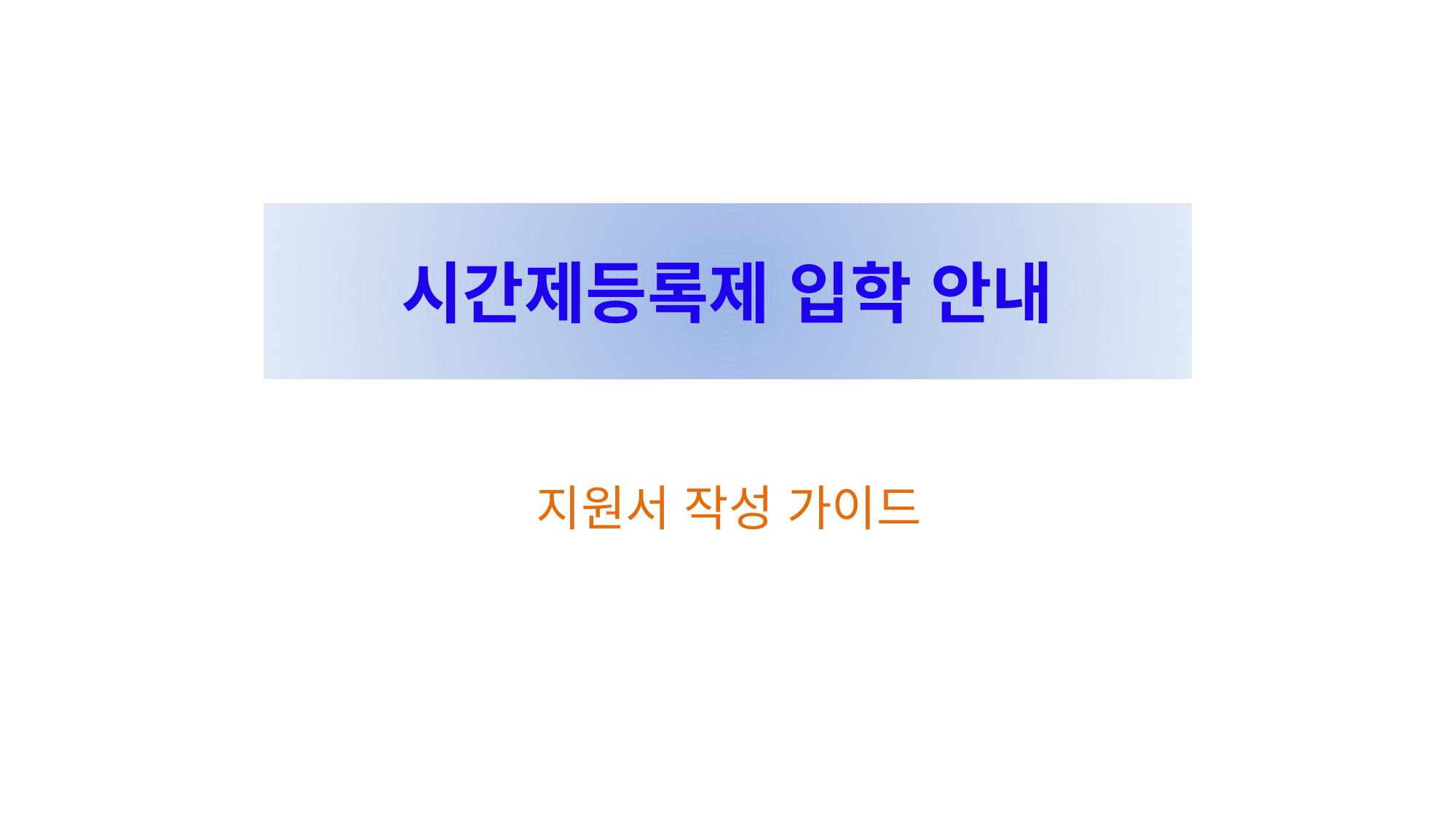

# 시간제등록제 입학 안내

지원서 작성 가이드